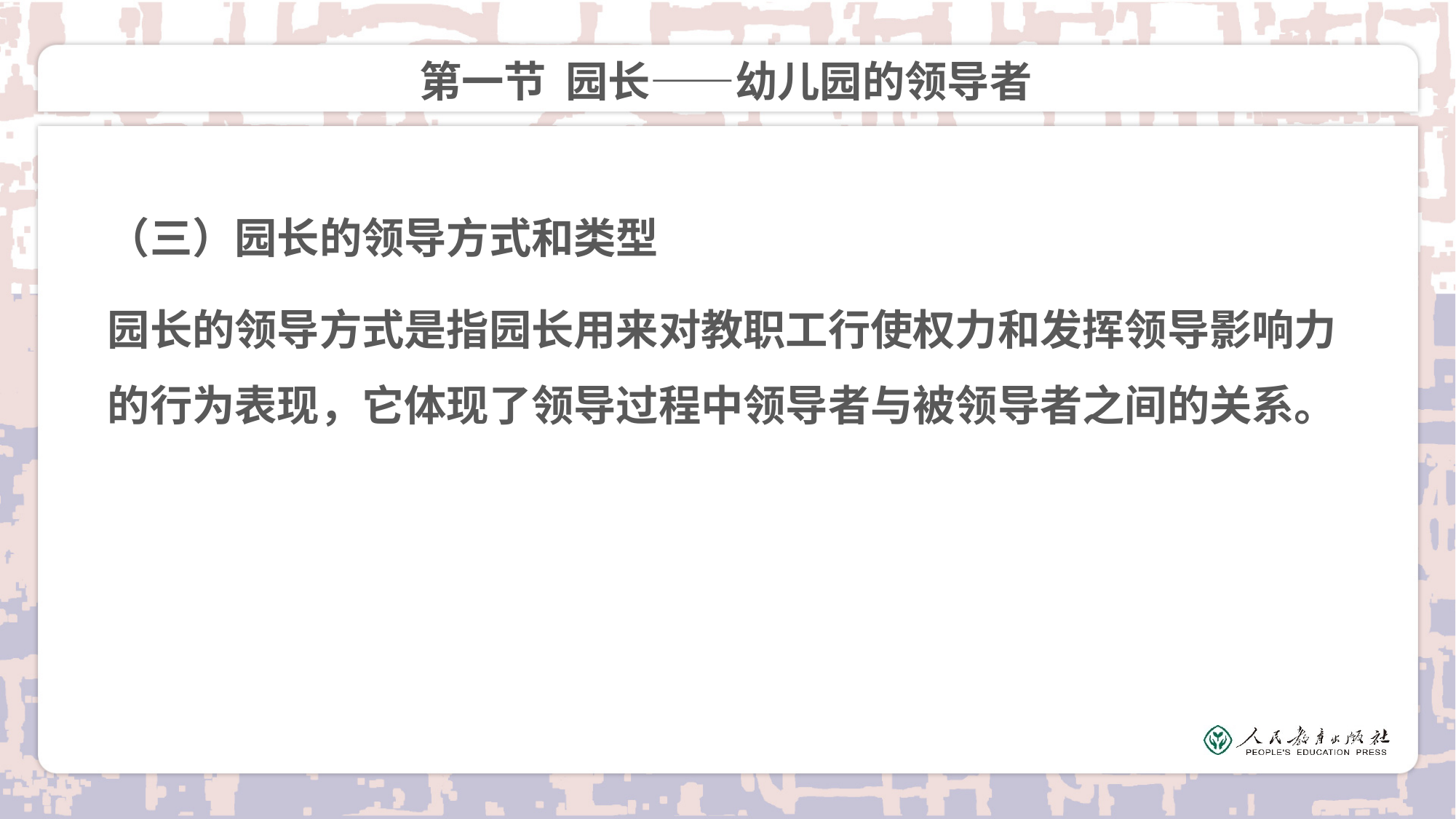

# 第一节  园长——幼儿园的领导者
（三）园长的领导方式和类型
园长的领导方式是指园长用来对教职工行使权力和发挥领导影响力的行为表现，它体现了领导过程中领导者与被领导者之间的关系。